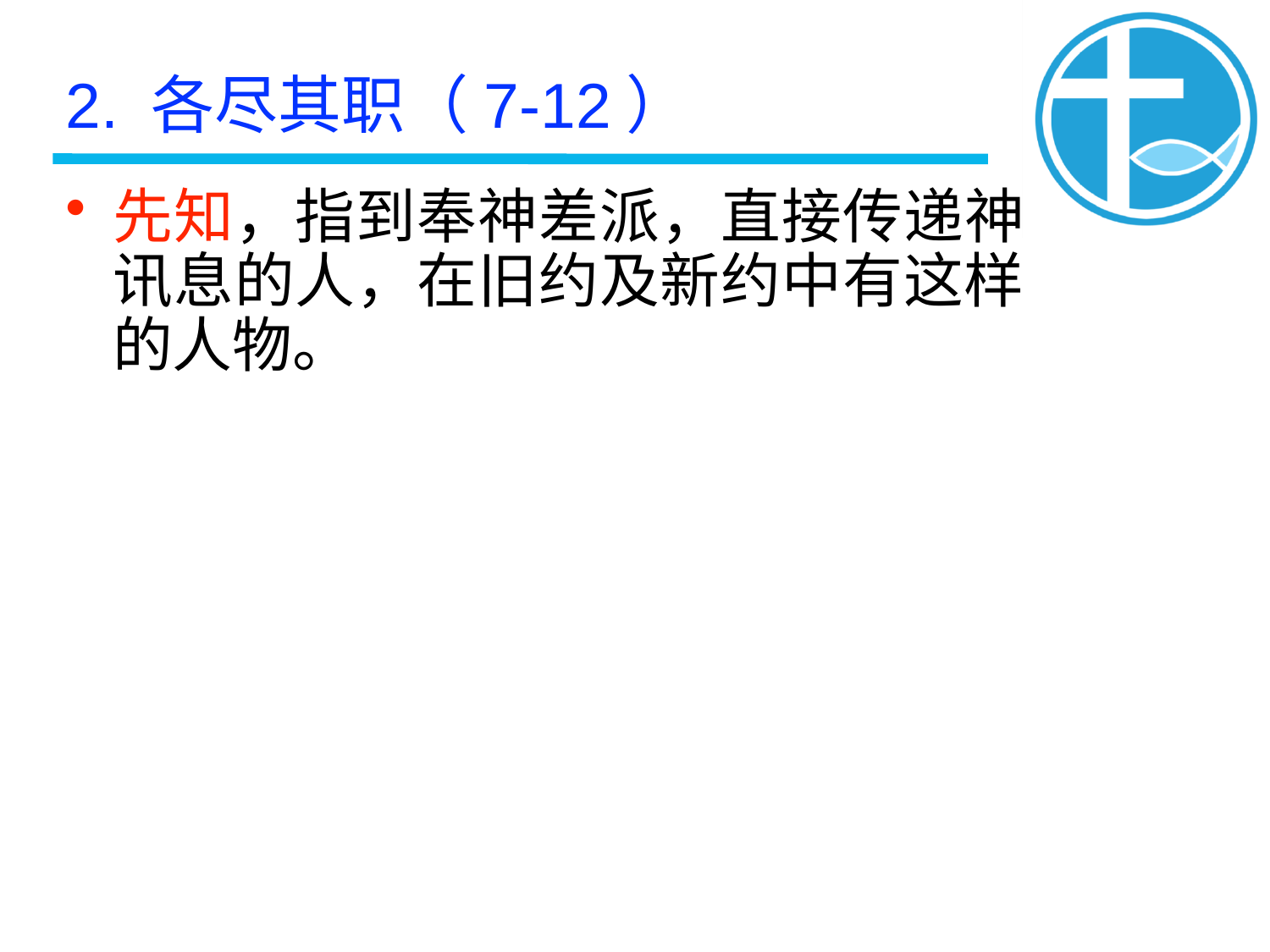

2. 各尽其职（7-12）
先知，指到奉神差派，直接传递神讯息的人，在旧约及新约中有这样的人物。